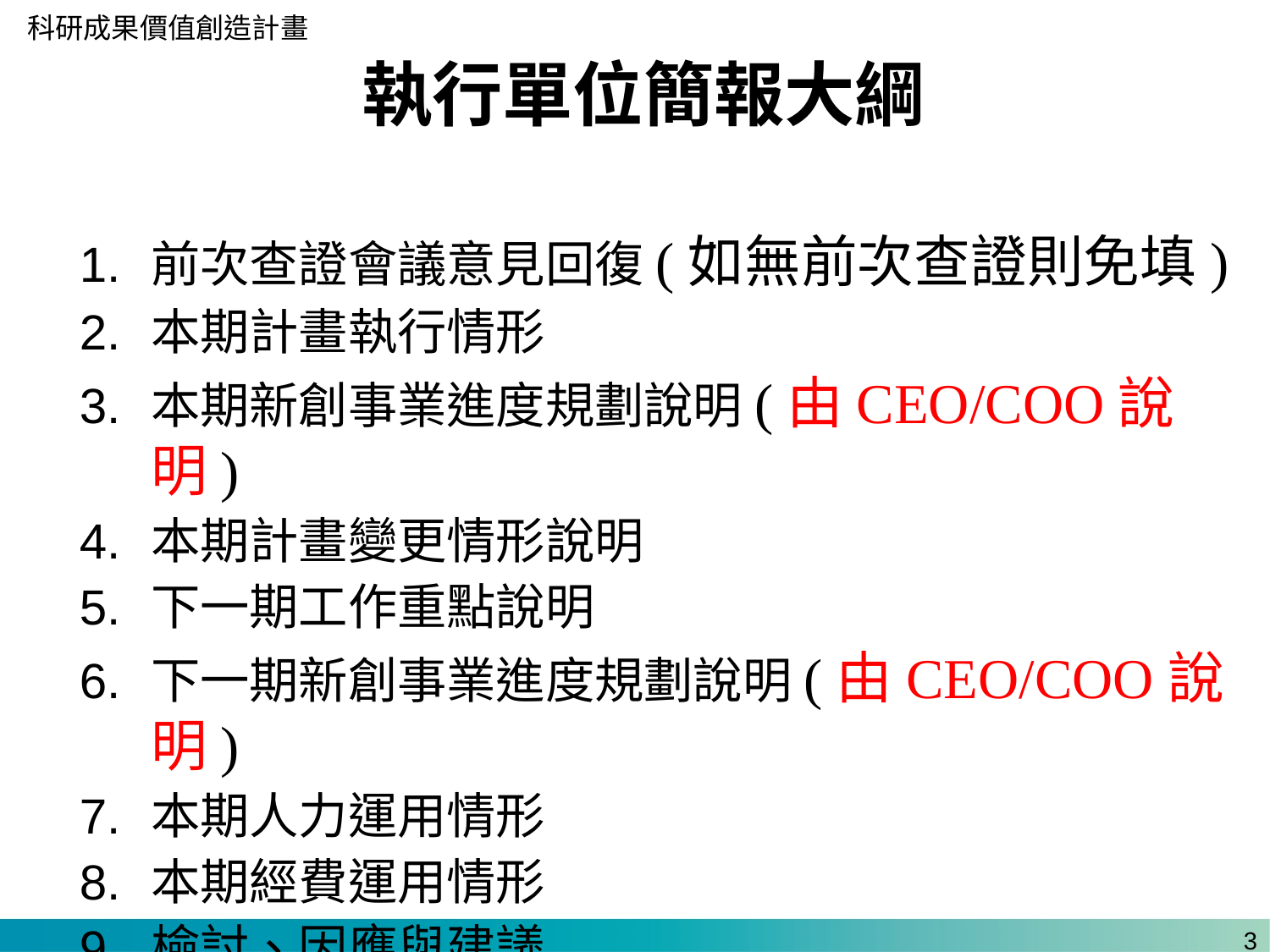

# 執行單位簡報大綱
前次查證會議意見回復(如無前次查證則免填)
本期計畫執行情形
本期新創事業進度規劃說明(由CEO/COO說明)
本期計畫變更情形說明
下一期工作重點說明
下一期新創事業進度規劃說明(由CEO/COO說明)
本期人力運用情形
本期經費運用情形
檢討、因應與建議

3